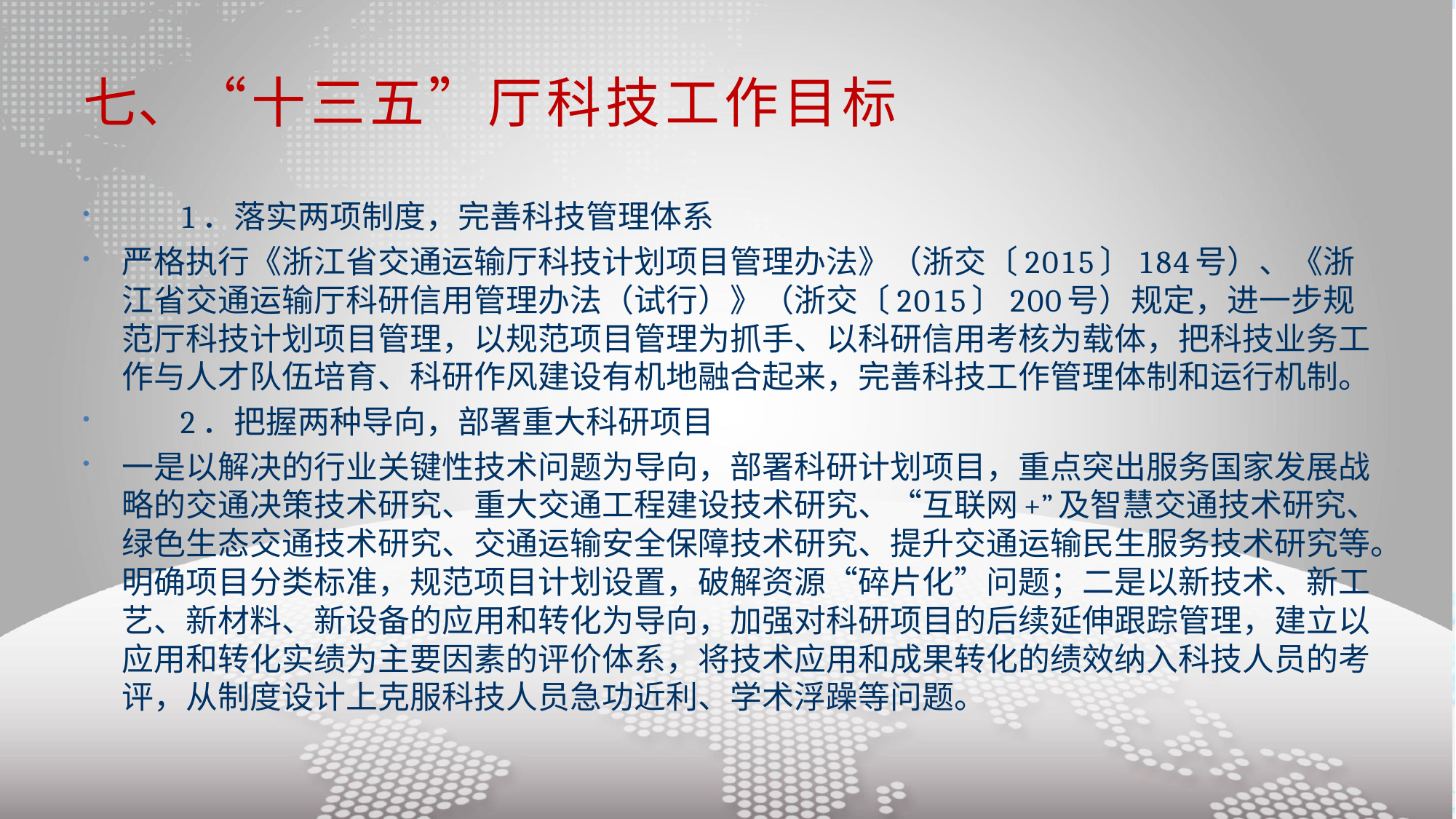

# 七、“十三五”厅科技工作目标
        1．落实两项制度，完善科技管理体系
严格执行《浙江省交通运输厅科技计划项目管理办法》（浙交〔2015〕184号）、《浙江省交通运输厅科研信用管理办法（试行）》（浙交〔2015〕200号）规定，进一步规范厅科技计划项目管理，以规范项目管理为抓手、以科研信用考核为载体，把科技业务工作与人才队伍培育、科研作风建设有机地融合起来，完善科技工作管理体制和运行机制。
        2．把握两种导向，部署重大科研项目
一是以解决的行业关键性技术问题为导向，部署科研计划项目，重点突出服务国家发展战略的交通决策技术研究、重大交通工程建设技术研究、“互联网+”及智慧交通技术研究、绿色生态交通技术研究、交通运输安全保障技术研究、提升交通运输民生服务技术研究等。明确项目分类标准，规范项目计划设置，破解资源“碎片化”问题；二是以新技术、新工艺、新材料、新设备的应用和转化为导向，加强对科研项目的后续延伸跟踪管理，建立以应用和转化实绩为主要因素的评价体系，将技术应用和成果转化的绩效纳入科技人员的考评，从制度设计上克服科技人员急功近利、学术浮躁等问题。